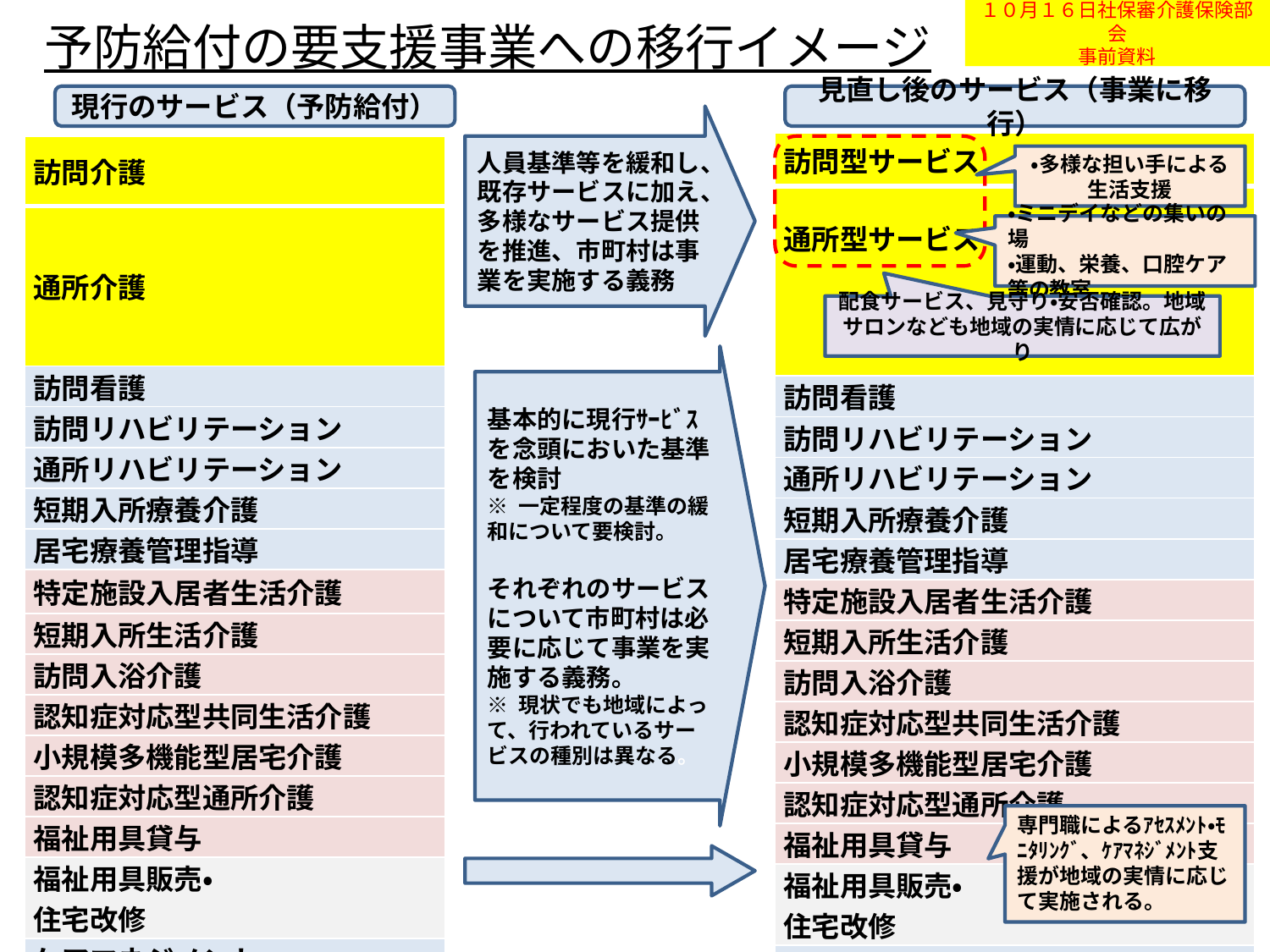

１０月１６日社保審介護保険部会
事前資料
# 予防給付の要支援事業への移行イメージ
現行のサービス（予防給付）
見直し後のサービス（事業に移行）
人員基準等を緩和し、既存サービスに加え、多様なサービス提供を推進、市町村は事業を実施する義務
| 訪問型サービス |
| --- |
| 通所型サービス |
| 訪問看護 |
| 訪問リハビリテーション |
| 通所リハビリテーション |
| 短期入所療養介護 |
| 居宅療養管理指導 |
| 特定施設入居者生活介護 |
| 短期入所生活介護 |
| 訪問入浴介護 |
| 認知症対応型共同生活介護 |
| 小規模多機能型居宅介護 |
| 認知症対応型通所介護 |
| 福祉用具貸与 |
| 福祉用具販売・ 住宅改修 |
| ケアマネジメント |
| 訪問介護 |
| --- |
| 通所介護 |
| 訪問看護 |
| 訪問リハビリテーション |
| 通所リハビリテーション |
| 短期入所療養介護 |
| 居宅療養管理指導 |
| 特定施設入居者生活介護 |
| 短期入所生活介護 |
| 訪問入浴介護 |
| 認知症対応型共同生活介護 |
| 小規模多機能型居宅介護 |
| 認知症対応型通所介護 |
| 福祉用具貸与 |
| 福祉用具販売・ 住宅改修 |
| ケアマネジメント |

・多様な担い手による生活支援
・ミニデイなどの集いの場
・運動、栄養、口腔ケア等の教室
配食サービス、見守り・安否確認。地域サロンなども地域の実情に応じて広がり
基本的に現行ｻｰﾋﾞｽを念頭においた基準を検討
※ 一定程度の基準の緩和について要検討。

それぞれのサービスについて市町村は必要に応じて事業を実施する義務。
※ 現状でも地域によって、行われているサービスの種別は異なる。
専門職によるｱｾｽﾒﾝﾄ・ﾓﾆﾀﾘﾝｸﾞ、ｹｱﾏﾈｼﾞﾒﾝﾄ支援が地域の実情に応じて実施される。